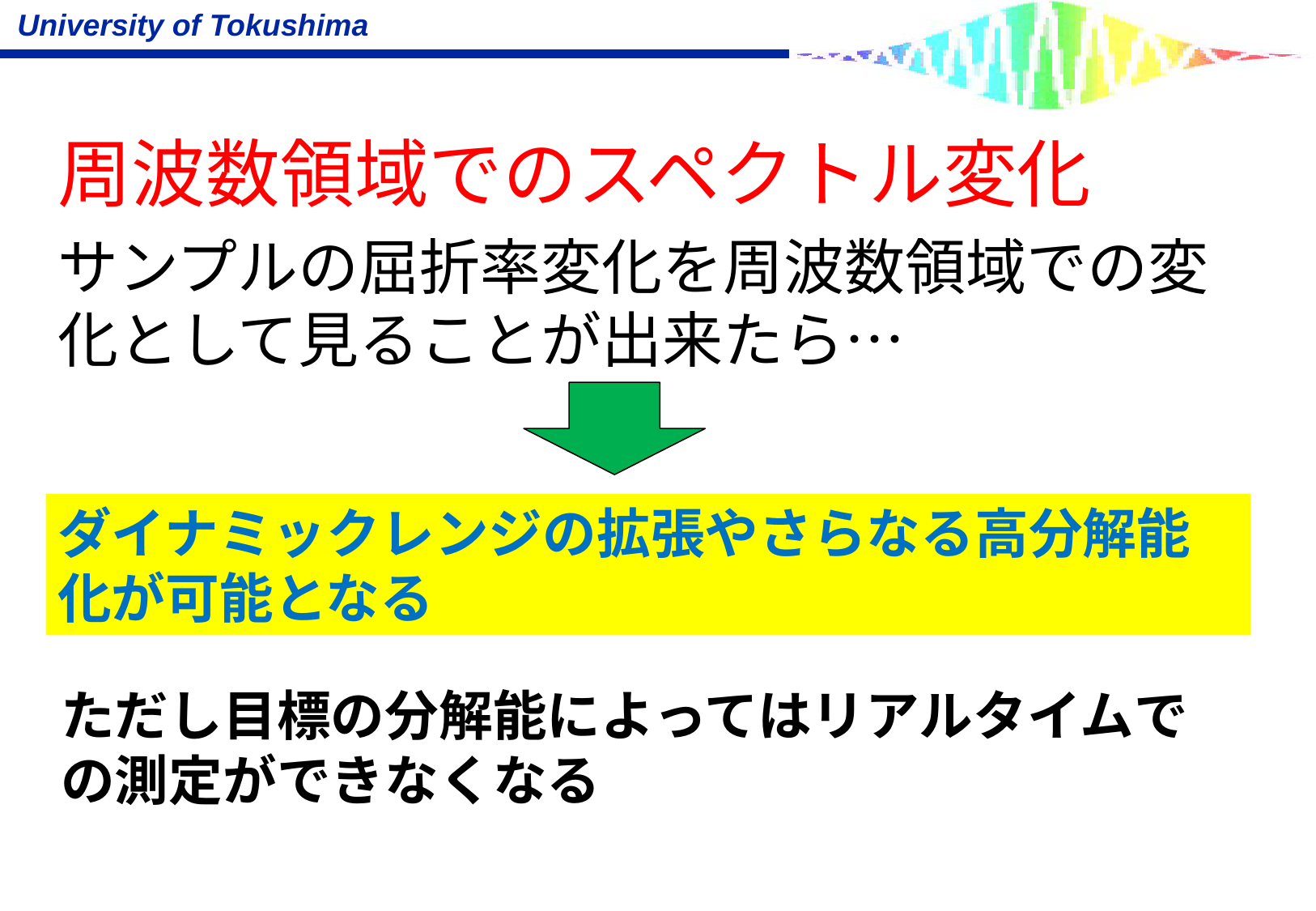

周波数領域でのスペクトル変化
サンプルの屈折率変化を周波数領域での変化として見ることが出来たら…

ダイナミックレンジの拡張やさらなる高分解能化が可能となる
ただし目標の分解能によってはリアルタイムでの測定ができなくなる